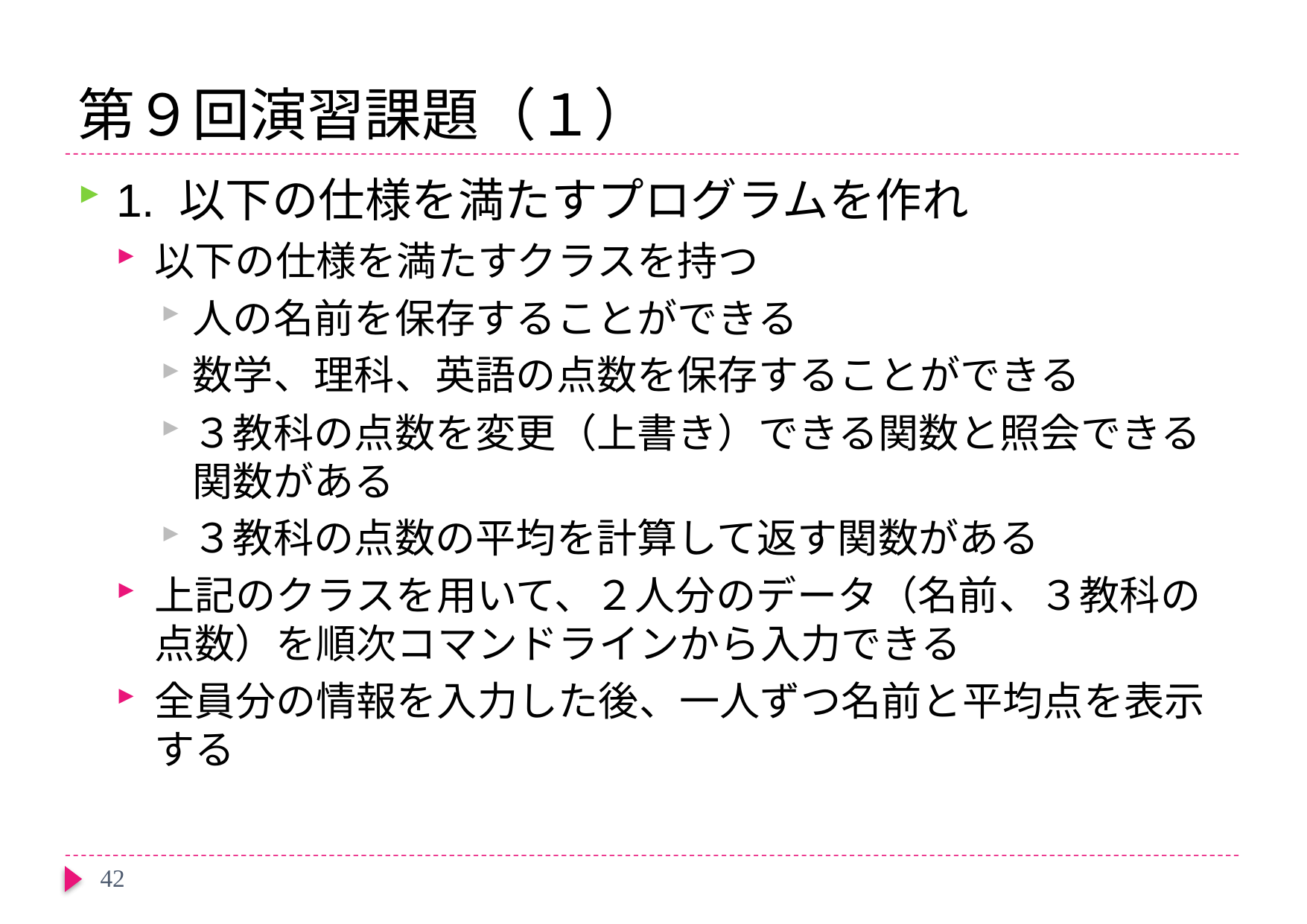

# 第９回演習課題（１）
1. 以下の仕様を満たすプログラムを作れ
以下の仕様を満たすクラスを持つ
人の名前を保存することができる
数学、理科、英語の点数を保存することができる
３教科の点数を変更（上書き）できる関数と照会できる関数がある
３教科の点数の平均を計算して返す関数がある
上記のクラスを用いて、２人分のデータ（名前、３教科の点数）を順次コマンドラインから入力できる
全員分の情報を入力した後、一人ずつ名前と平均点を表示する
42